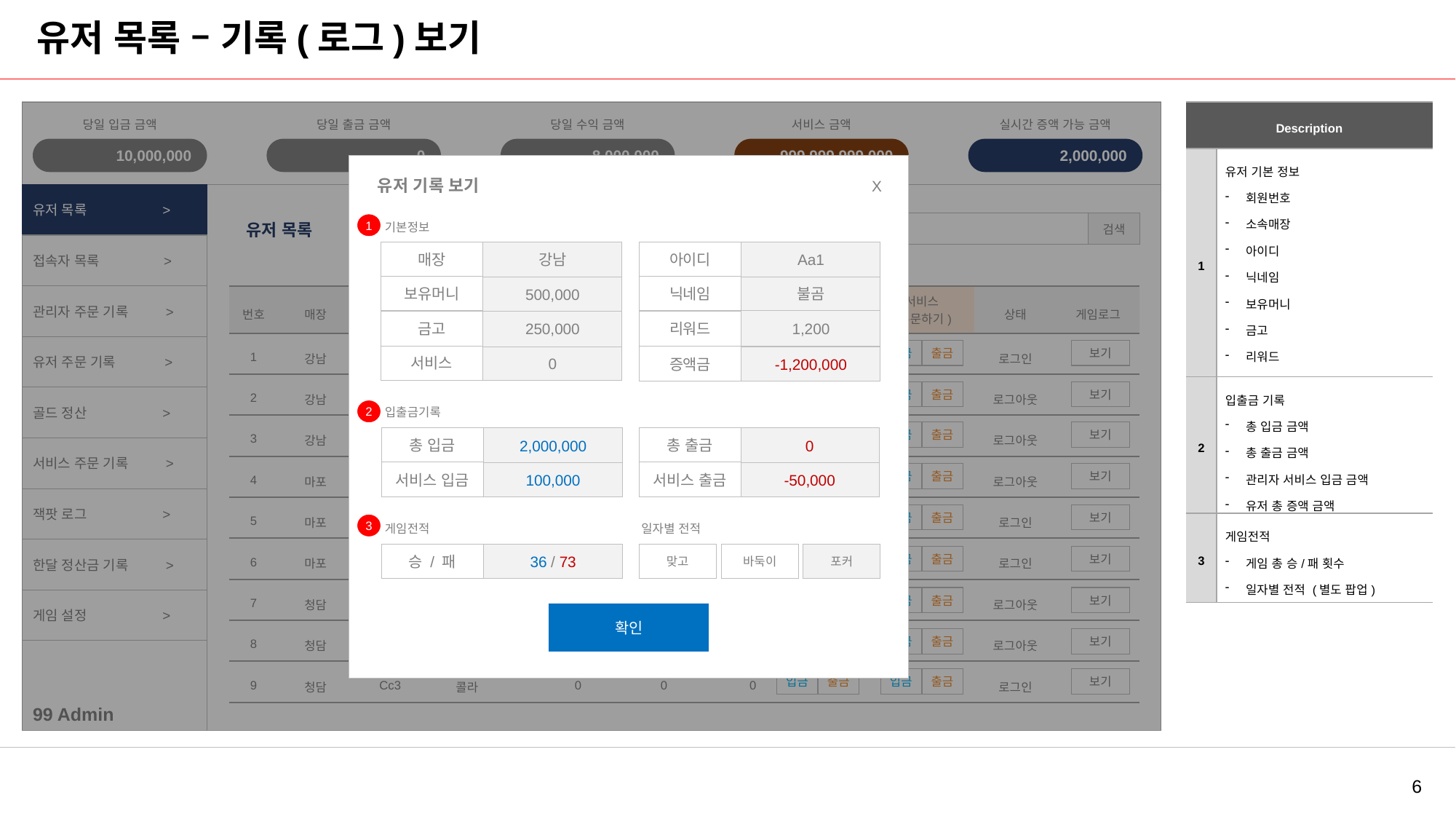

# 유저 목록 – 기록(로그)보기

| Description |  |
| --- | --- |
| 1 | 유저 기본 정보 회원번호 소속매장 아이디 닉네임 보유머니 금고 리워드 서비스 |
| 2 | 입출금 기록 총 입금 금액 총 출금 금액 관리자 서비스 입금 금액 유저 총 증액 금액 |
| 3 | 게임전적 게임 총 승/패 횟수 일자별 전적 (별도 팝업) |

당일 입금 금액
당일 출금 금액
당일 수익 금액
서비스 금액
실시간 증액 가능 금액
10,000,000
0
8,000,000
999,999,999,000
2,000,000

유저 기록 보기
X

유저 목록                   >
매장  ▼
아이디  ▼

검색
기본정보
유저 목록
1
접속자 목록                >
매장
강남
아이디
Aa1
보유머니
닉네임
500,000
불곰
관리자 주문 기록         >
| 번호 | 매장 | 아이디 | 닉네임 | 보유머니 | 금고 | 리워드 | 가상머니 (주문하기) | 서비스 (주문하기) | 상태 | 게임로그 |
| --- | --- | --- | --- | --- | --- | --- | --- | --- | --- | --- |
| 1 | 강남 | Aa1 | 불곰 | 500,000 | 250,000 | 1,200 |  |  | 로그인 |  |
| 2 | 강남 | Aa2 | 백호 | 0 | 0 | 0 |  |  | 로그아웃 |  |
| 3 | 강남 | Aa3 | 청룡 | 0 | 0 | 0 |  |  | 로그아웃 |  |
| 4 | 마포 | Bb1 | 자전거 | 0 | 0 | 0 |  |  | 로그아웃 |  |
| 5 | 마포 | Bb2 | 킥보드 | 0 | 0 | 0 |  |  | 로그인 |  |
| 6 | 마포 | Bb3 | 스케이트 | 100,000 | 0 | 50 |  |  | 로그인 |  |
| 7 | 청담 | Cc1 | 감귤 | 0 | 0 | 0 |  |  | 로그아웃 |  |
| 8 | 청담 | Cc2 | 딸기 | 0 | 0 | 0 |  |  | 로그아웃 |  |
| 9 | 청담 | Cc3 | 콜라 | 0 | 0 | 0 |  |  | 로그인 |  |
250,000
1,200
금고
리워드
유저 주문 기록            >
입금
출금
입금
출금
보기
서비스
0
증액금
-1,200,000
입금
출금
입금
출금
보기
골드 정산                   >
입출금기록
2
입금
출금
입금
출금
보기
총 입금
총 출금
2,000,000
0
서비스 주문 기록         >
서비스 입금
서비스 출금
100,000
-50,000
입금
출금
입금
출금
보기
잭팟 로그                   >
입금
출금
입금
출금
보기
3
게임전적
일자별 전적
한달 정산금 기록         >
승 / 패
맞고
바둑이
포커
36 / 73
입금
출금
입금
출금
보기
입금
출금
입금
출금
보기
게임 설정                   >
확인
입금
출금
입금
출금
보기
입금
출금
입금
출금
보기
99 Admin
6